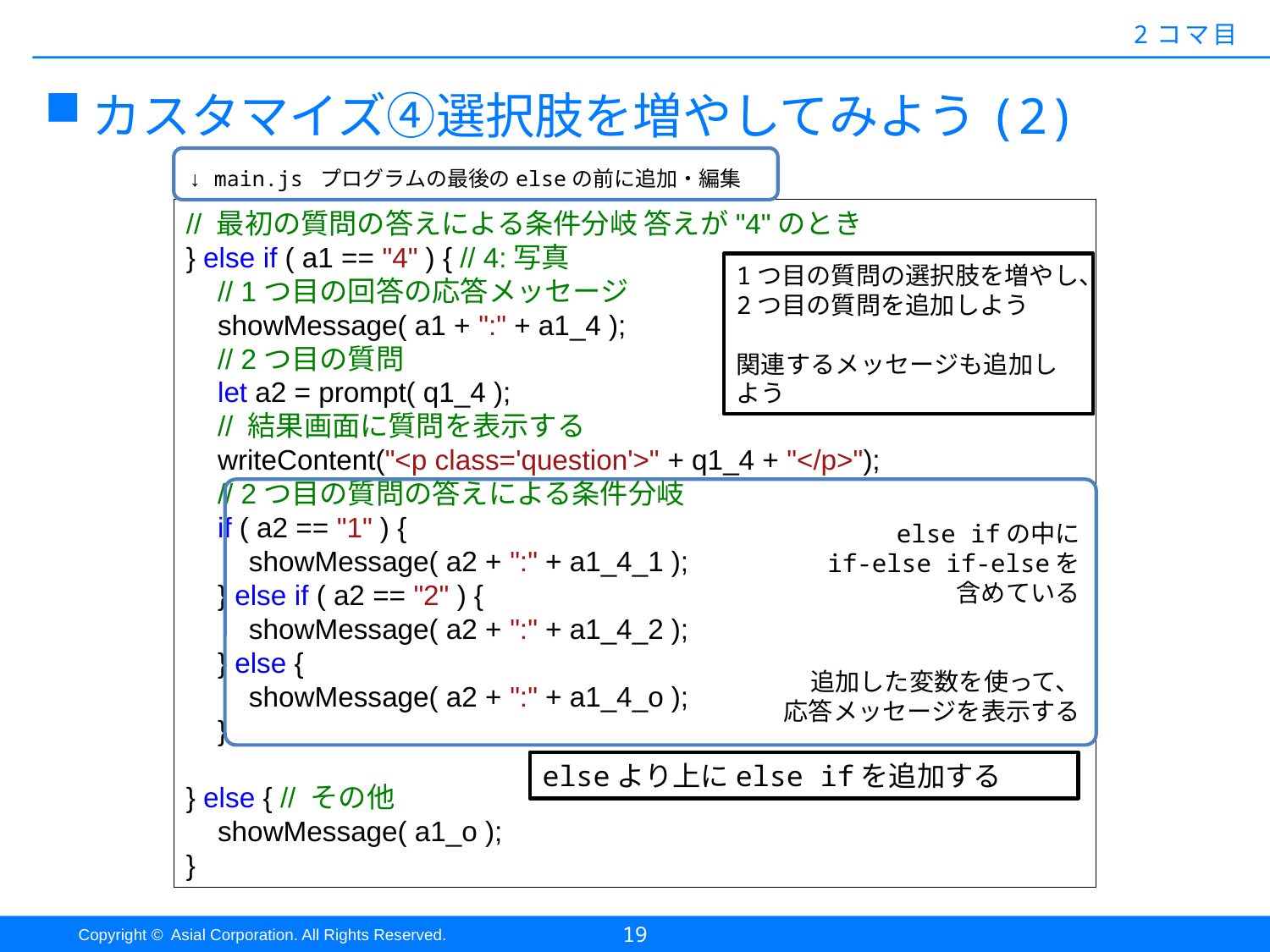

#
2コマ目
カスタマイズ④選択肢を増やしてみよう(2)
↓ main.js プログラムの最後のelseの前に追加・編集
// 最初の質問の答えによる条件分岐 答えが"4"のとき
} else if ( a1 == "4" ) { // 4:写真
    // 1つ目の回答の応答メッセージ
    showMessage( a1 + ":" + a1_4 );
    // 2つ目の質問
    let a2 = prompt( q1_4 );
    // 結果画面に質問を表示する
    writeContent("<p class='question'>" + q1_4 + "</p>");
    // 2つ目の質問の答えによる条件分岐
    if ( a2 == "1" ) {
        showMessage( a2 + ":" + a1_4_1 );
    } else if ( a2 == "2" ) {
        showMessage( a2 + ":" + a1_4_2 );
    } else {
        showMessage( a2 + ":" + a1_4_o );
    }
} else { // その他
    showMessage( a1_o );
}
1つ目の質問の選択肢を増やし、2つ目の質問を追加しよう

関連するメッセージも追加しよう

else ifの中に
if-else if-elseを
含めている

追加した変数を使って、
応答メッセージを表示する
elseより上にelse ifを追加する
19